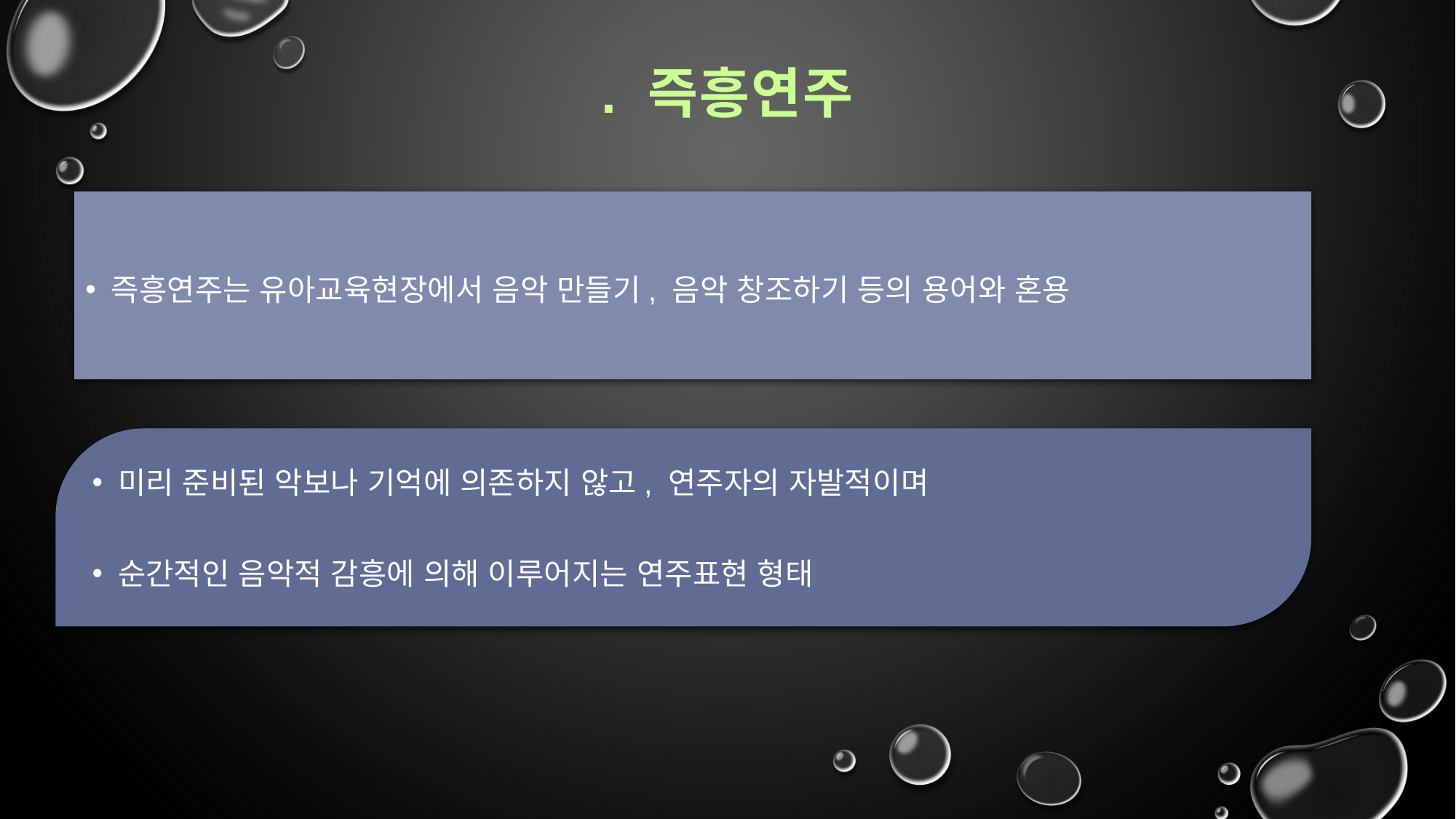

# . 즉흥연주
즉흥연주는 유아교육현장에서 음악 만들기, 음악 창조하기 등의 용어와 혼용
미리 준비된 악보나 기억에 의존하지 않고, 연주자의 자발적이며

순간적인 음악적 감흥에 의해 이루어지는 연주표현 형태